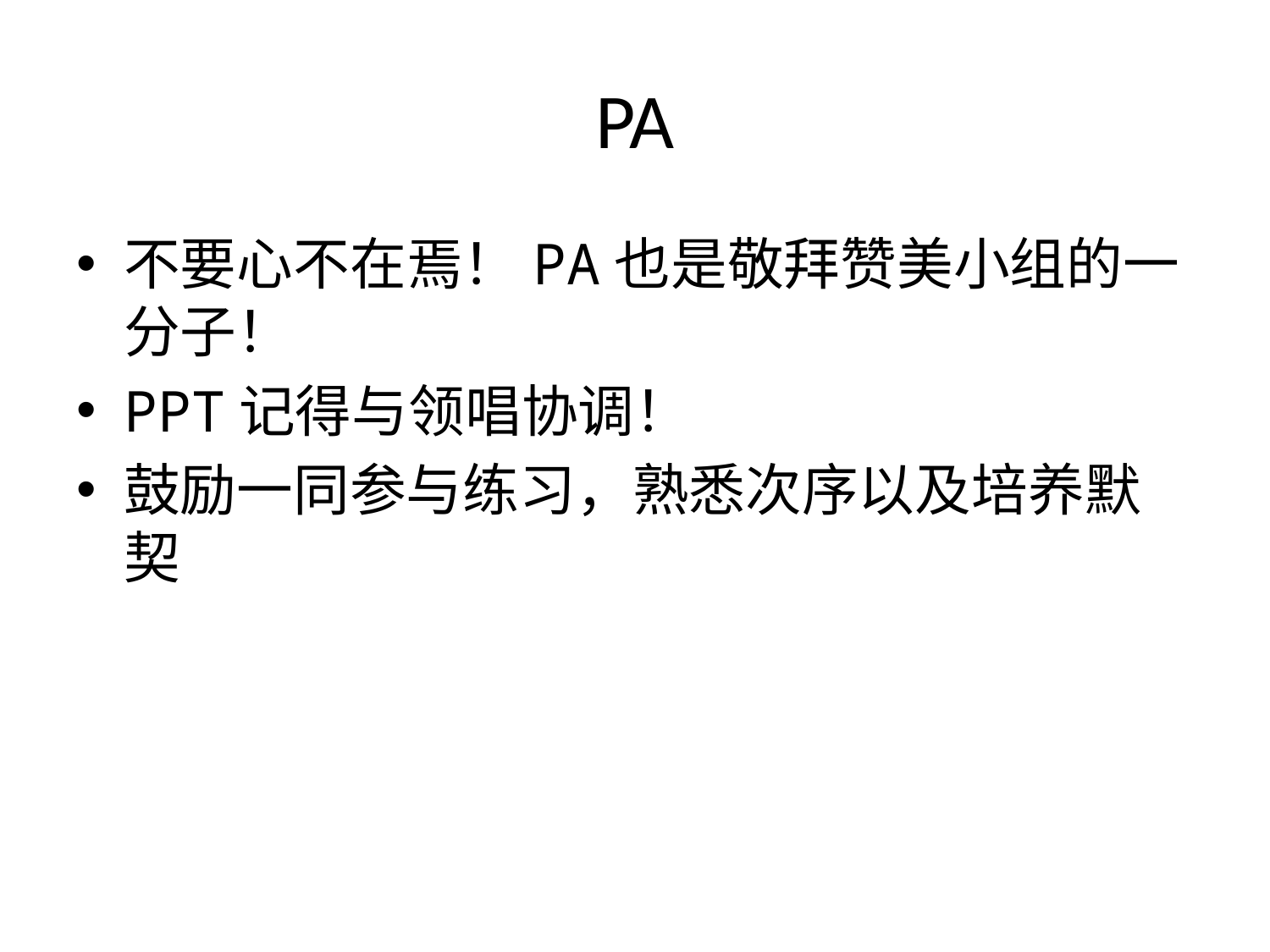

# PA
不要心不在焉！PA也是敬拜赞美小组的一分子！
PPT记得与领唱协调！
鼓励一同参与练习，熟悉次序以及培养默契